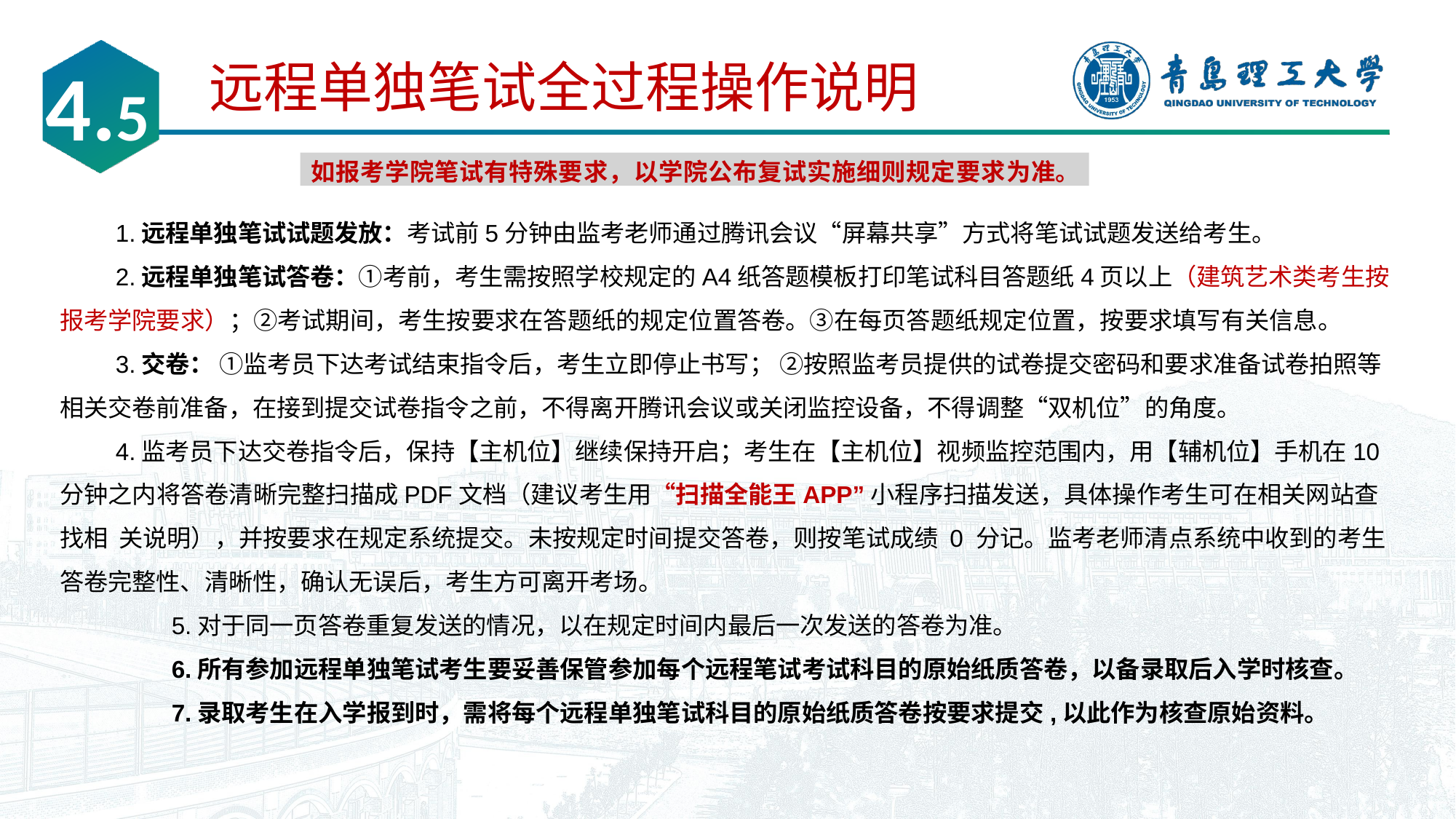

# 远程单独笔试全过程操作说明
4.5

如报考学院笔试有特殊要求，以学院公布复试实施细则规定要求为准。
1.远程单独笔试试题发放：考试前5分钟由监考老师通过腾讯会议“屏幕共享”方式将笔试试题发送给考生。
2.远程单独笔试答卷：①考前，考生需按照学校规定的A4纸答题模板打印笔试科目答题纸4页以上（建筑艺术类考生按报考学院要求）；②考试期间，考生按要求在答题纸的规定位置答卷。③在每页答题纸规定位置，按要求填写有关信息。
3.交卷： ①监考员下达考试结束指令后，考生立即停止书写； ②按照监考员提供的试卷提交密码和要求准备试卷拍照等相关交卷前准备，在接到提交试卷指令之前，不得离开腾讯会议或关闭监控设备，不得调整“双机位”的角度。
4.监考员下达交卷指令后，保持【主机位】继续保持开启；考生在【主机位】视频监控范围内，用【辅机位】手机在10  分钟之内将答卷清晰完整扫描成PDF文档（建议考生用“扫描全能王APP”小程序扫描发送，具体操作考生可在相关网站查找相  关说明），并按要求在规定系统提交。未按规定时间提交答卷，则按笔试成绩 0 分记。监考老师清点系统中收到的考生答卷完整性、清晰性，确认无误后，考生方可离开考场。
5.对于同一页答卷重复发送的情况，以在规定时间内最后一次发送的答卷为准。
6.所有参加远程单独笔试考生要妥善保管参加每个远程笔试考试科目的原始纸质答卷，以备录取后入学时核查。
7.录取考生在入学报到时，需将每个远程单独笔试科目的原始纸质答卷按要求提交,以此作为核查原始资料。